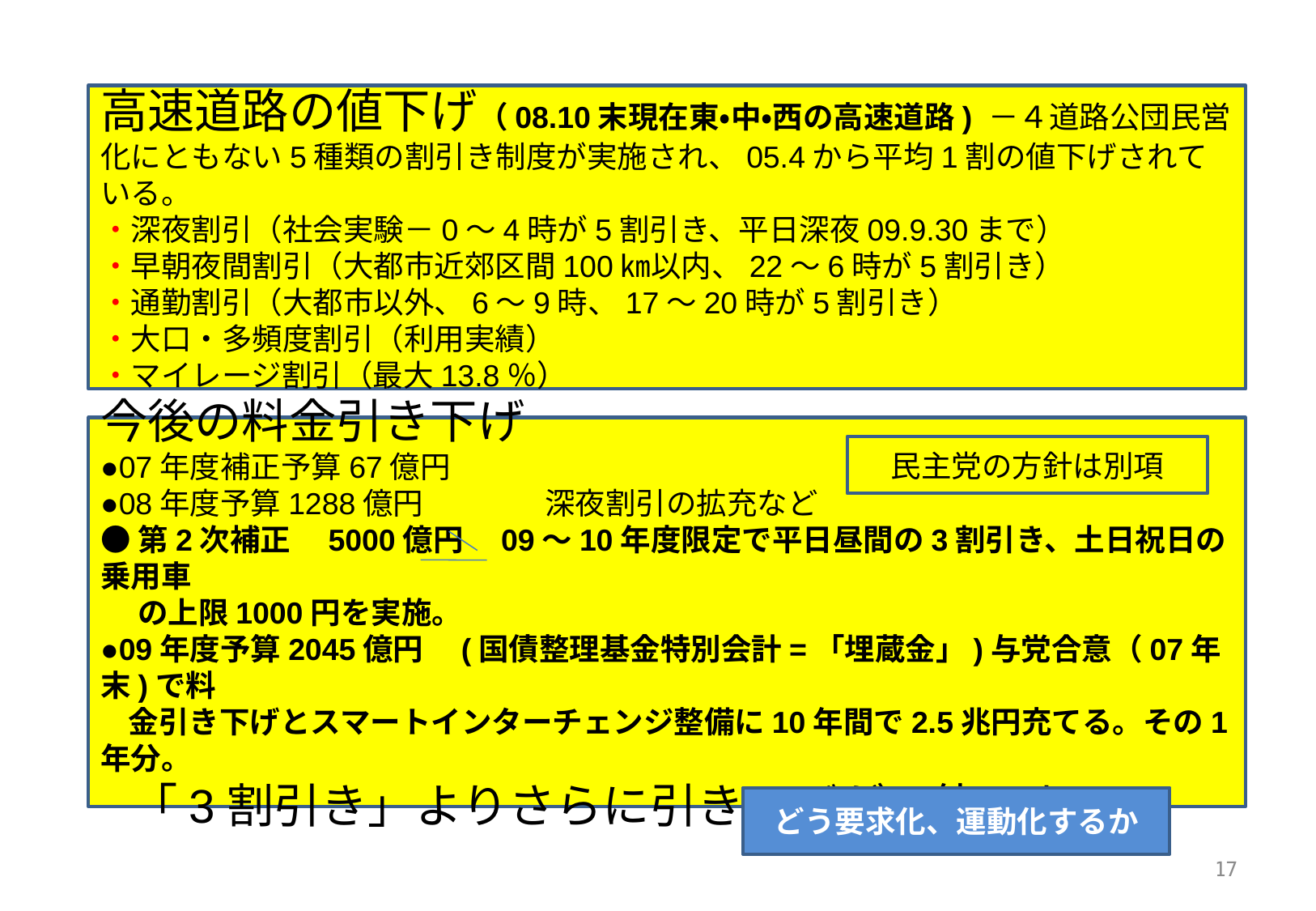

#
高速道路の値下げ（08.10末現在東・中・西の高速道路) －４道路公団民営化にともない5種類の割引き制度が実施され、05.4から平均1割の値下げされている。
・深夜割引（社会実験－0～4時が5割引き、平日深夜09.9.30まで）
・早朝夜間割引（大都市近郊区間100㎞以内、22～6時が5割引き）
・通勤割引（大都市以外、6～9時、17～20時が5割引き）
・大口・多頻度割引（利用実績）
・マイレージ割引（最大13.8％）

今後の料金引き下げ
●07年度補正予算67億円
●08年度予算1288億円　　　　深夜割引の拡充など
●第2次補正　5000億円　09～10年度限定で平日昼間の3割引き、土日祝日の乗用車
　 の上限1000円を実施。
●09年度予算2045億円　(国債整理基金特別会計=「埋蔵金」)与党合意（07年末)で料
   金引き下げとスマートインターチェンジ整備に10年間で2.5兆円充てる。その1年分。
　「3割引き」よりさらに引き下げが可能である。
民主党の方針は別項
どう要求化、運動化するか
17